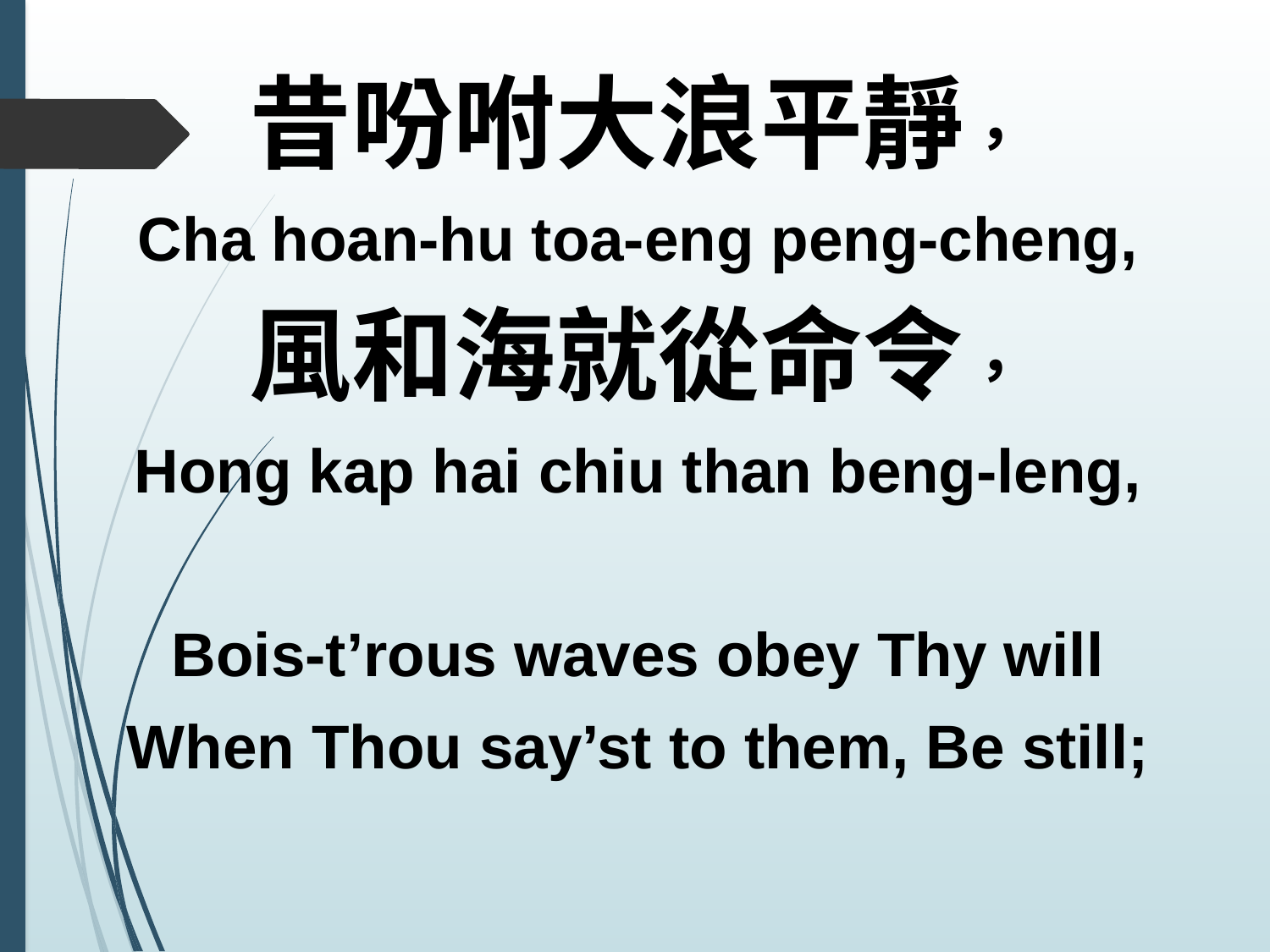

昔吩咐大浪平靜，
Cha hoan-hu toa-eng peng-cheng,
風和海就從命令，
Hong kap hai chiu than beng-leng,

Bois-t’rous waves obey Thy will
When Thou say’st to them, Be still;